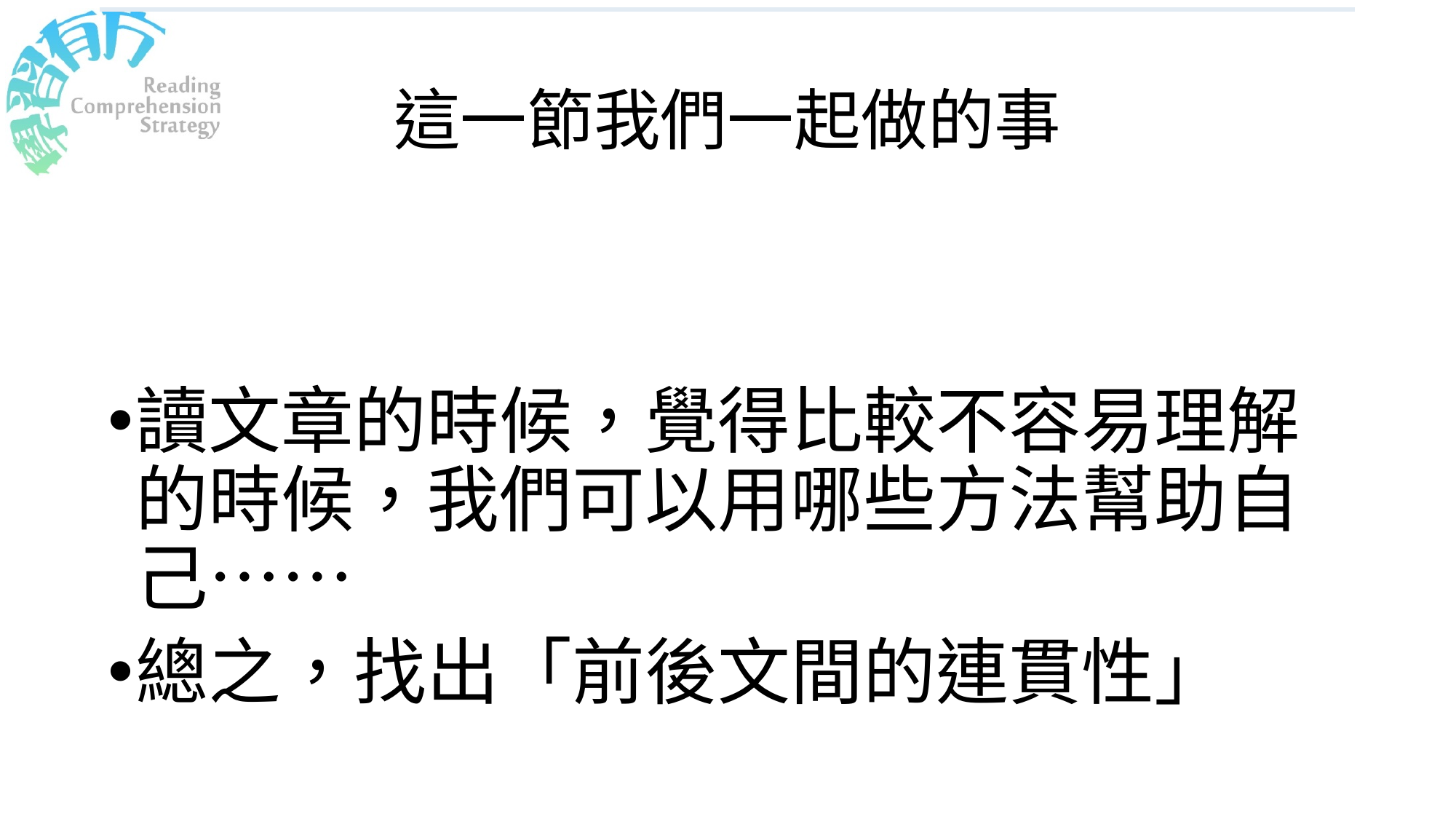

# 這一節我們一起做的事

讀文章的時候，覺得比較不容易理解的時候，我們可以用哪些方法幫助自己……
總之，找出「前後文間的連貫性」